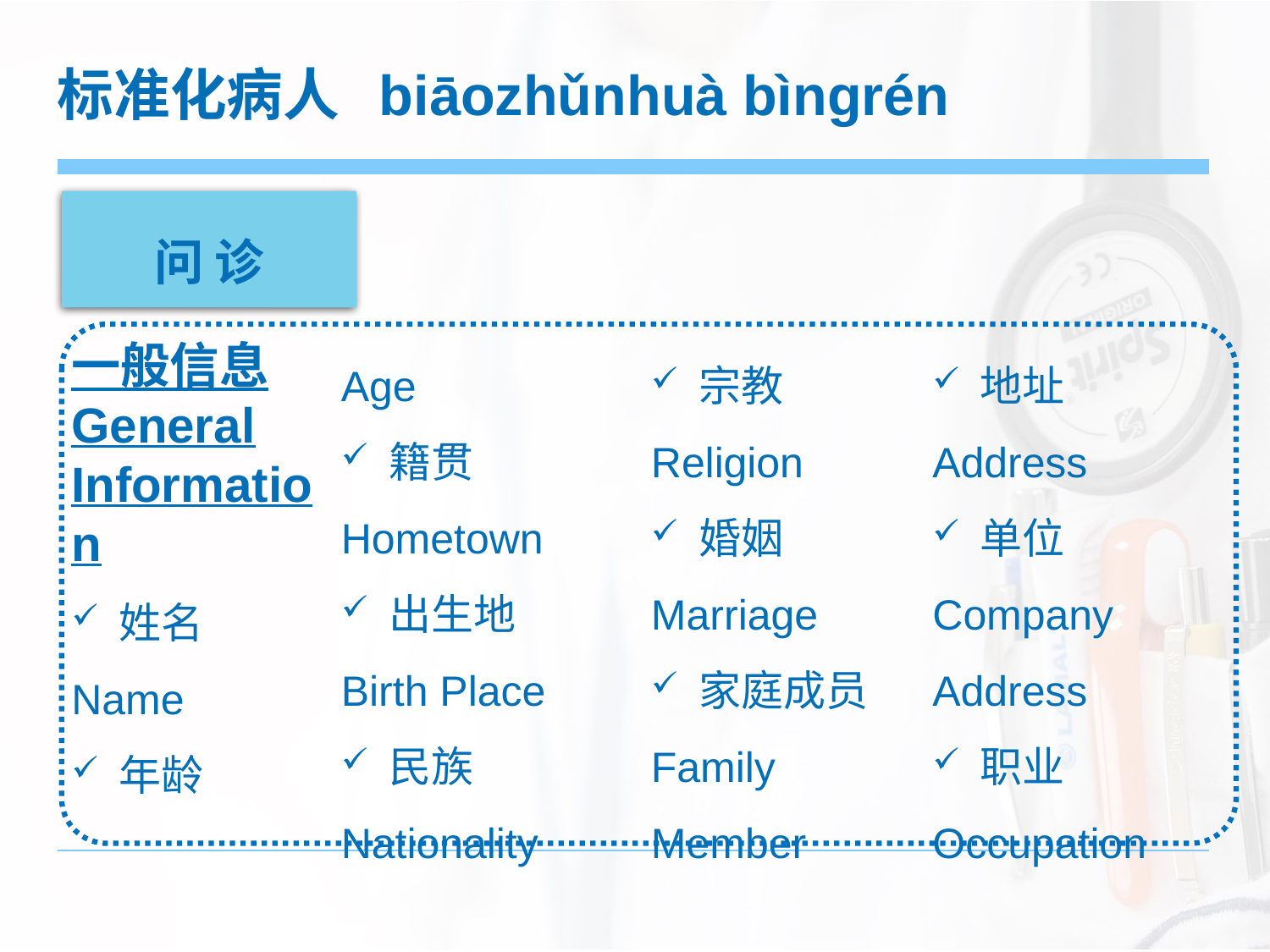

标准化病人  biāozhǔnhuà bìngrén
问 诊
一般信息
General Information
 姓名       Name
 年龄       Age
 籍贯       Hometown
 出生地   Birth Place
 民族       Nationality
 宗教        Religion
 婚姻        Marriage
 家庭成员 Family Member
 地址        Address
 单位        Company Address
 职业        Occupation